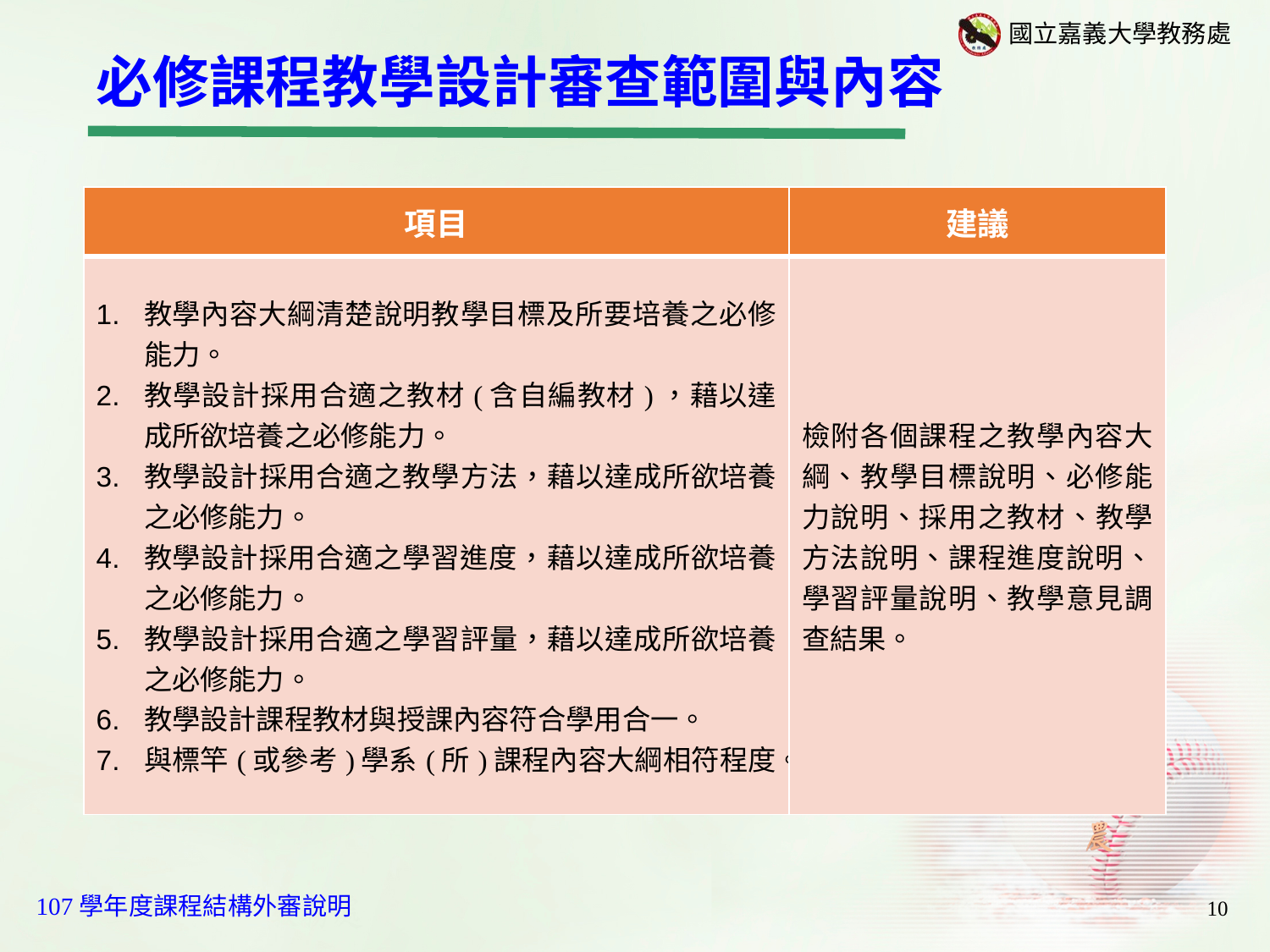

必修課程教學設計審查範圍與內容
| 項目 | 建議 |
| --- | --- |
| 教學內容大綱清楚說明教學目標及所要培養之必修能力。 教學設計採用合適之教材(含自編教材)，藉以達成所欲培養之必修能力。 教學設計採用合適之教學方法，藉以達成所欲培養之必修能力。 教學設計採用合適之學習進度，藉以達成所欲培養之必修能力。 教學設計採用合適之學習評量，藉以達成所欲培養之必修能力。 教學設計課程教材與授課內容符合學用合一。 與標竿(或參考)學系(所)課程內容大綱相符程度。 | 檢附各個課程之教學內容大綱、教學目標說明、必修能力說明、採用之教材、教學方法說明、課程進度說明、學習評量說明、教學意見調查結果。 |
10